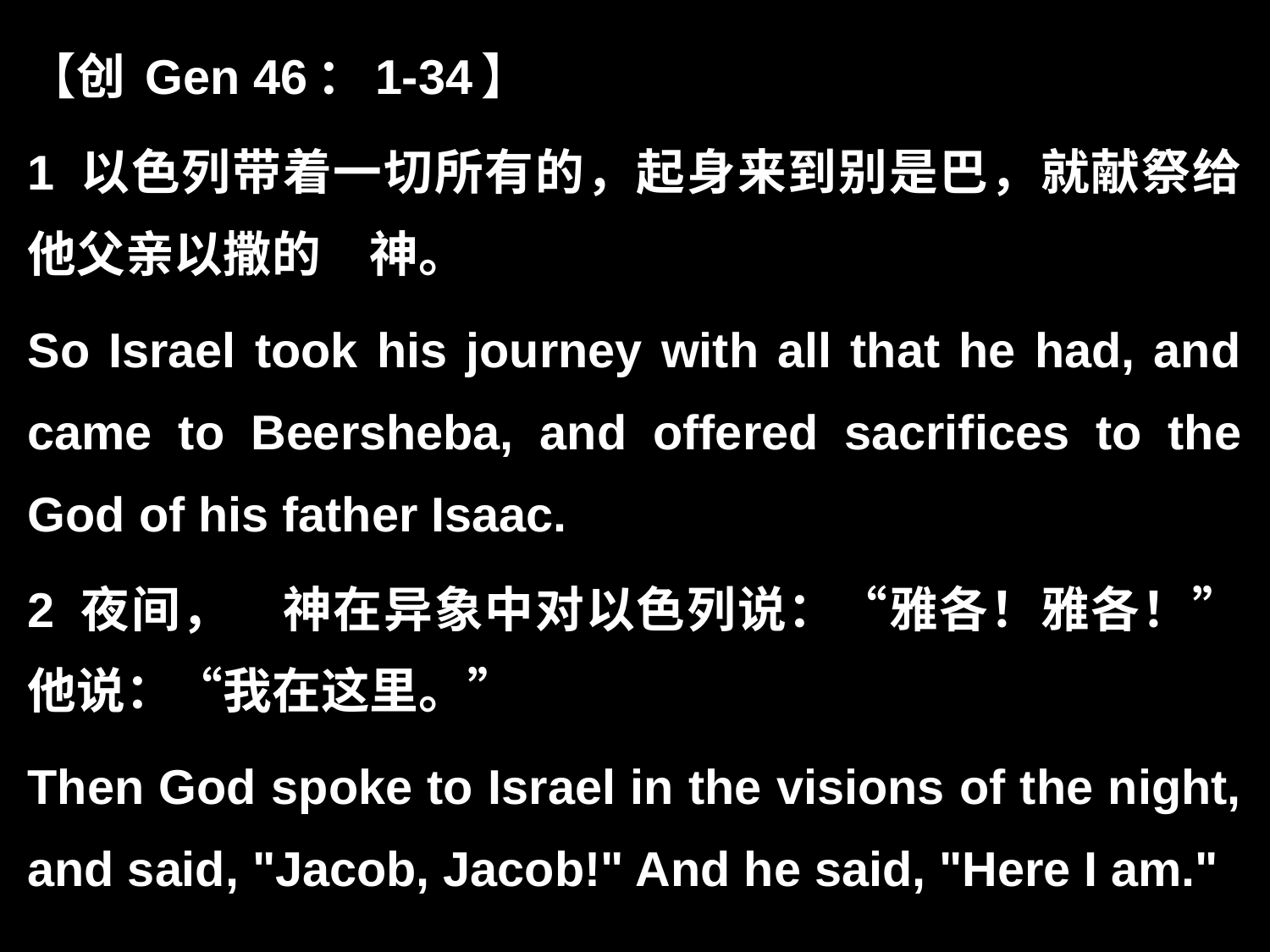

【创 Gen 46：1-34】
1 以色列带着一切所有的，起身来到别是巴，就献祭给他父亲以撒的　神。
So Israel took his journey with all that he had, and came to Beersheba, and offered sacrifices to the God of his father Isaac.
2 夜间，　神在异象中对以色列说：“雅各！雅各！”他说：“我在这里。”
Then God spoke to Israel in the visions of the night, and said, "Jacob, Jacob!" And he said, "Here I am."